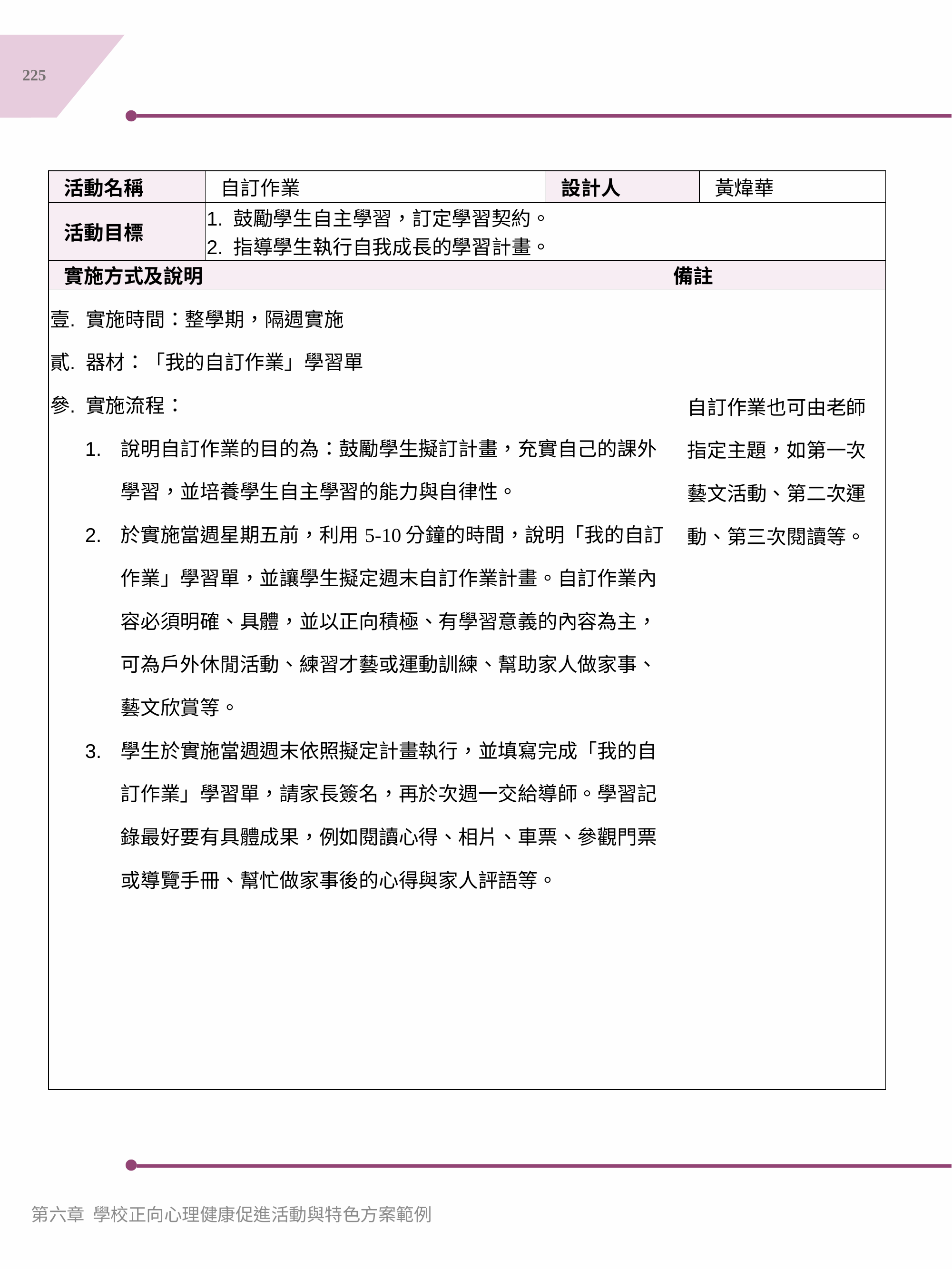

225
| 活動名稱 | 自訂作業 | 設計人 |  | 黃煒華 |
| --- | --- | --- | --- | --- |
| 活動目標 | 鼓勵學生自主學習，訂定學習契約。 指導學生執行自我成長的學習計畫。 |  |  |  |
| 實施方式及說明 |  |  | 備註 |  |
| 實施時間：整學期，隔週實施 器材：「我的自訂作業」學習單 實施流程： 說明自訂作業的目的為：鼓勵學生擬訂計畫，充實自己的課外學習，並培養學生自主學習的能力與自律性。 於實施當週星期五前，利用5-10分鐘的時間，說明「我的自訂作業」學習單，並讓學生擬定週末自訂作業計畫。自訂作業內容必須明確、具體，並以正向積極、有學習意義的內容為主，可為戶外休閒活動、練習才藝或運動訓練、幫助家人做家事、藝文欣賞等。 學生於實施當週週末依照擬定計畫執行，並填寫完成「我的自訂作業」學習單，請家長簽名，再於次週一交給導師。學習記錄最好要有具體成果，例如閱讀心得、相片、車票、參觀門票或導覽手冊、幫忙做家事後的心得與家人評語等。 |  |  | 自訂作業也可由老師指定主題，如第一次藝文活動、第二次運動、第三次閱讀等。 |  |
第六章  學校正向心理健康促進活動與特色方案範例